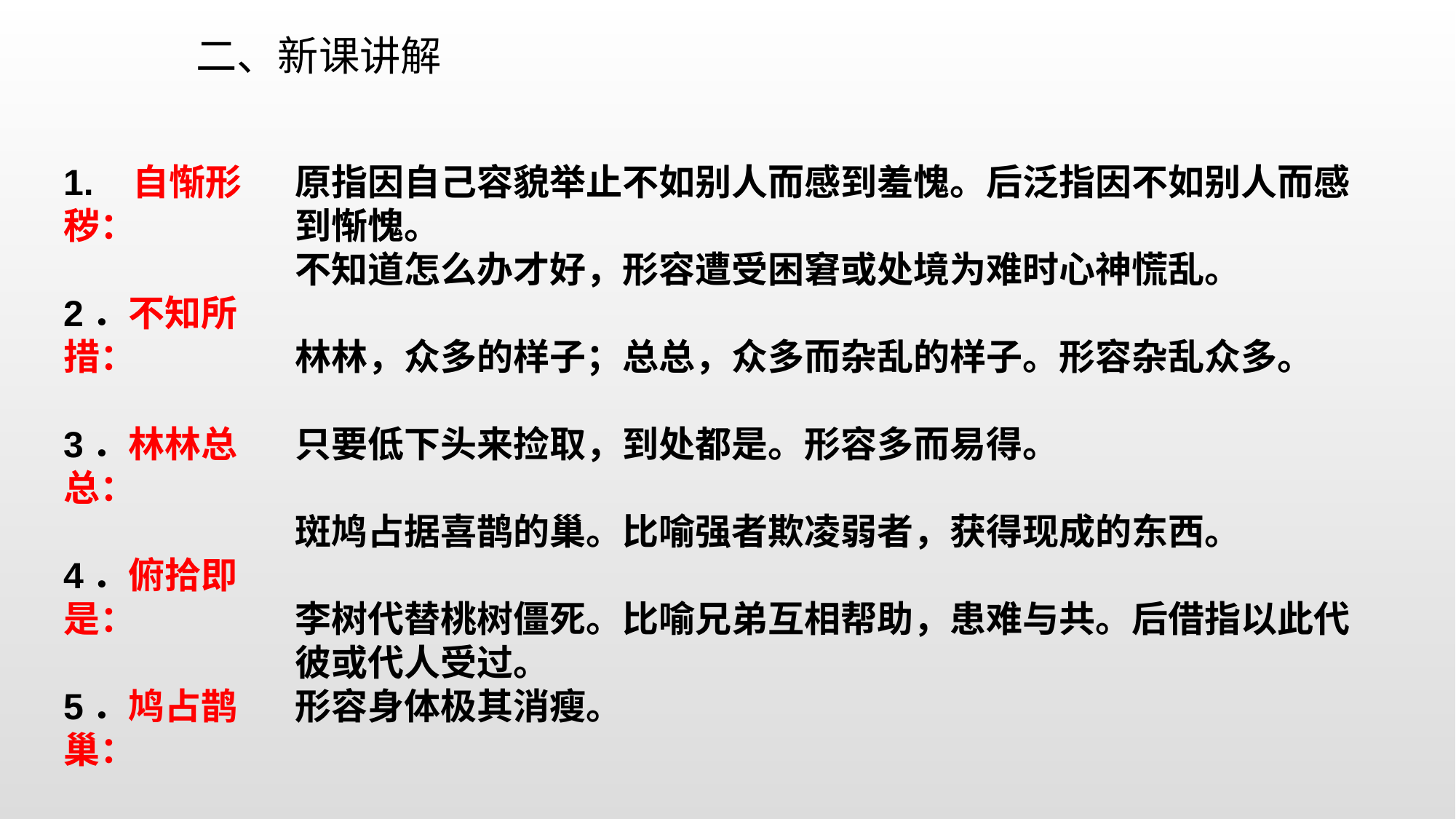

二、新课讲解

1.   自惭形秽：

2．不知所措：

3．林林总总：

4．俯拾即是：

5．鸠占鹊巢：

6．李代桃僵：

7.  形销骨立：
原指因自己容貌举止不如别人而感到羞愧。后泛指因不如别人而感到惭愧。
不知道怎么办才好，形容遭受困窘或处境为难时心神慌乱。

林林，众多的样子；总总，众多而杂乱的样子。形容杂乱众多。

只要低下头来捡取，到处都是。形容多而易得。

斑鸠占据喜鹊的巢。比喻强者欺凌弱者，获得现成的东西。

李树代替桃树僵死。比喻兄弟互相帮助，患难与共。后借指以此代彼或代人受过。
形容身体极其消瘦。